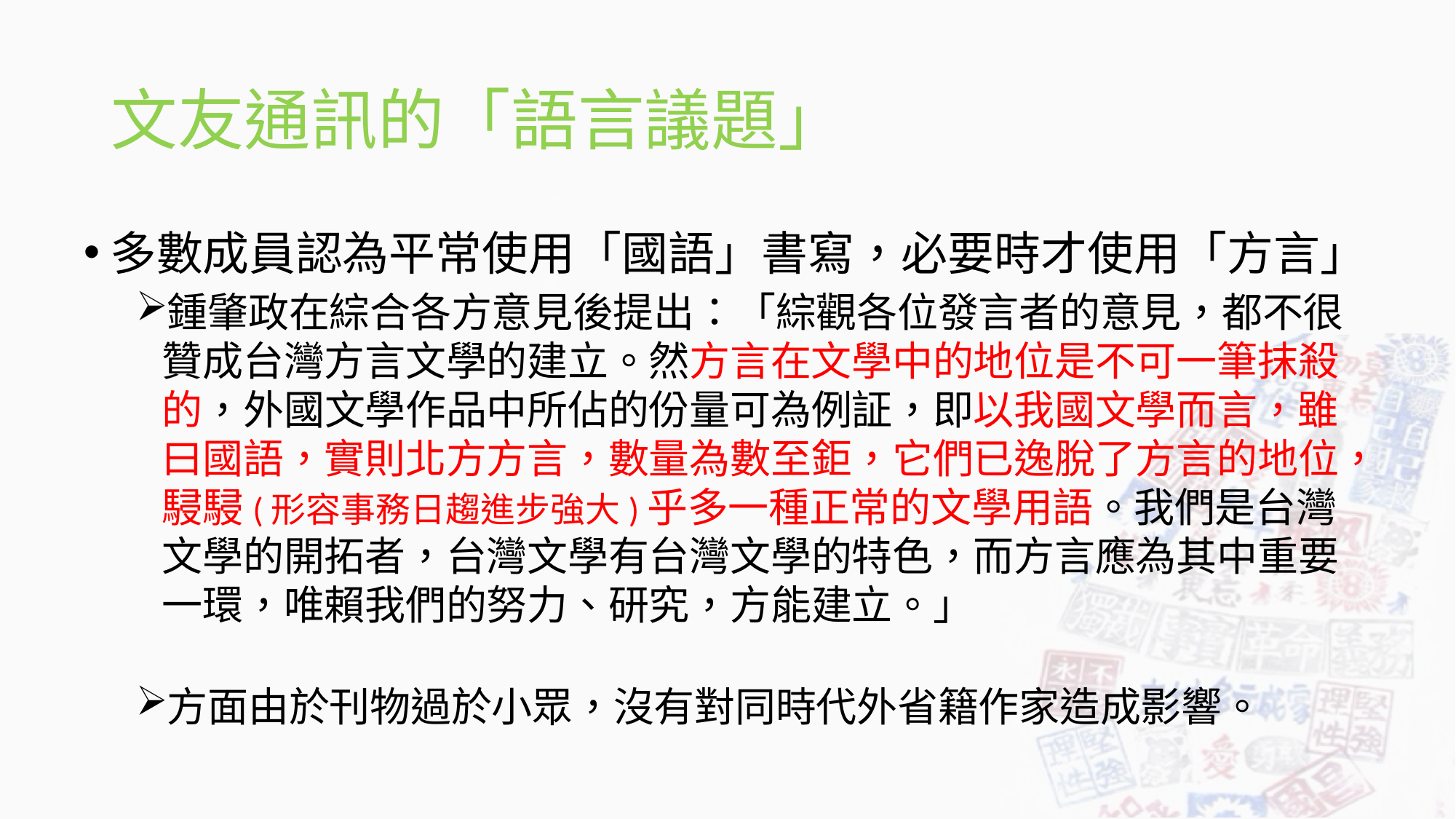

# 文友通訊的「語言議題」
多數成員認為平常使用「國語」書寫，必要時才使用「方言」
鍾肇政在綜合各方意見後提出：「綜觀各位發言者的意見，都不很贊成台灣方言文學的建立。然方言在文學中的地位是不可一筆抹殺的，外國文學作品中所佔的份量可為例証，即以我國文學而言，雖曰國語，實則北方方言，數量為數至鉅，它們已逸脫了方言的地位，駸駸(形容事務日趨進步強大)乎多一種正常的文學用語。我們是台灣文學的開拓者，台灣文學有台灣文學的特色，而方言應為其中重要一環，唯賴我們的努力、研究，方能建立。」

方面由於刊物過於小眾，沒有對同時代外省籍作家造成影響。